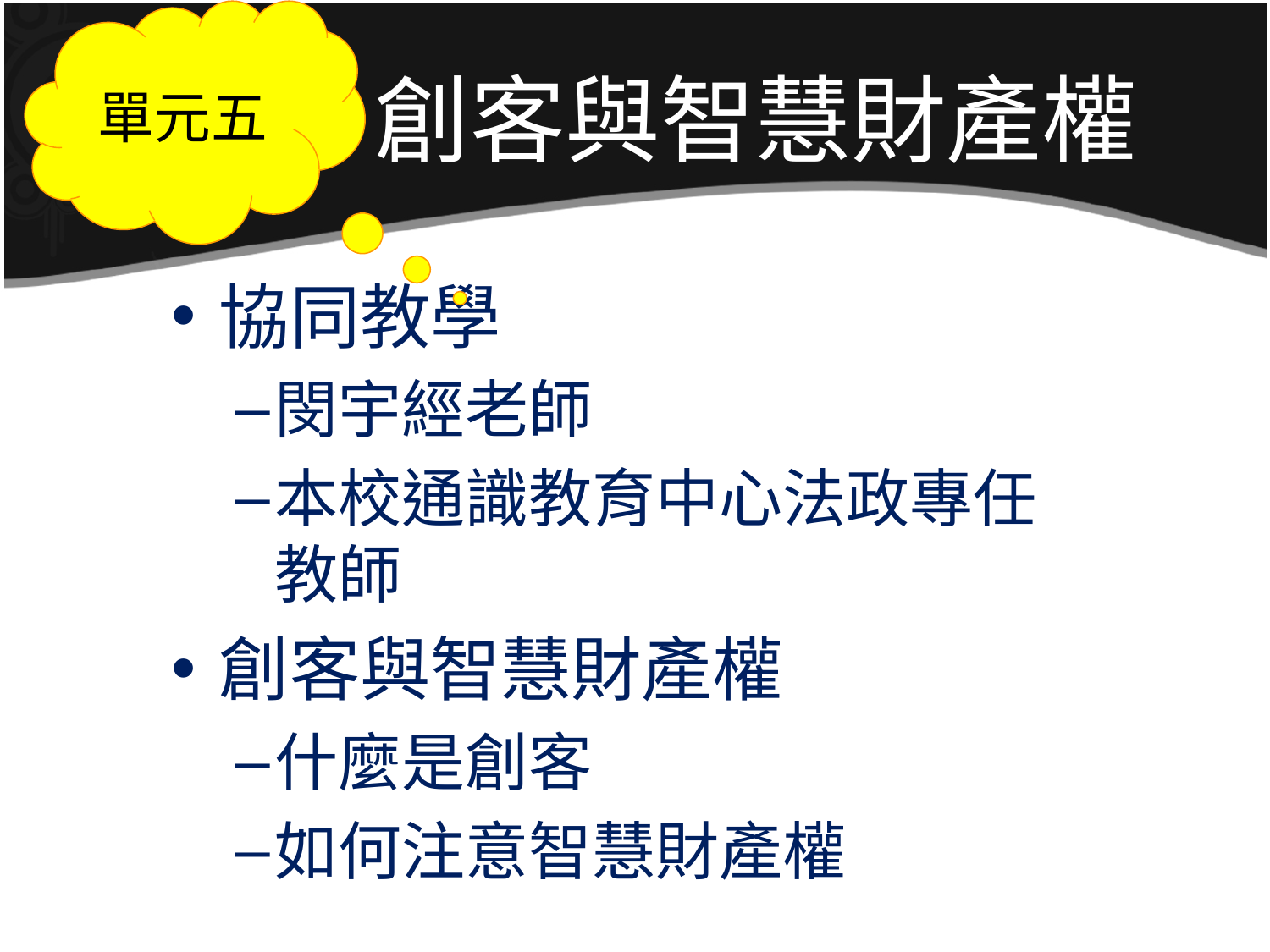

單元五
# 創客與智慧財產權
協同教學
閔宇經老師
本校通識教育中心法政專任教師
創客與智慧財產權
什麼是創客
如何注意智慧財產權